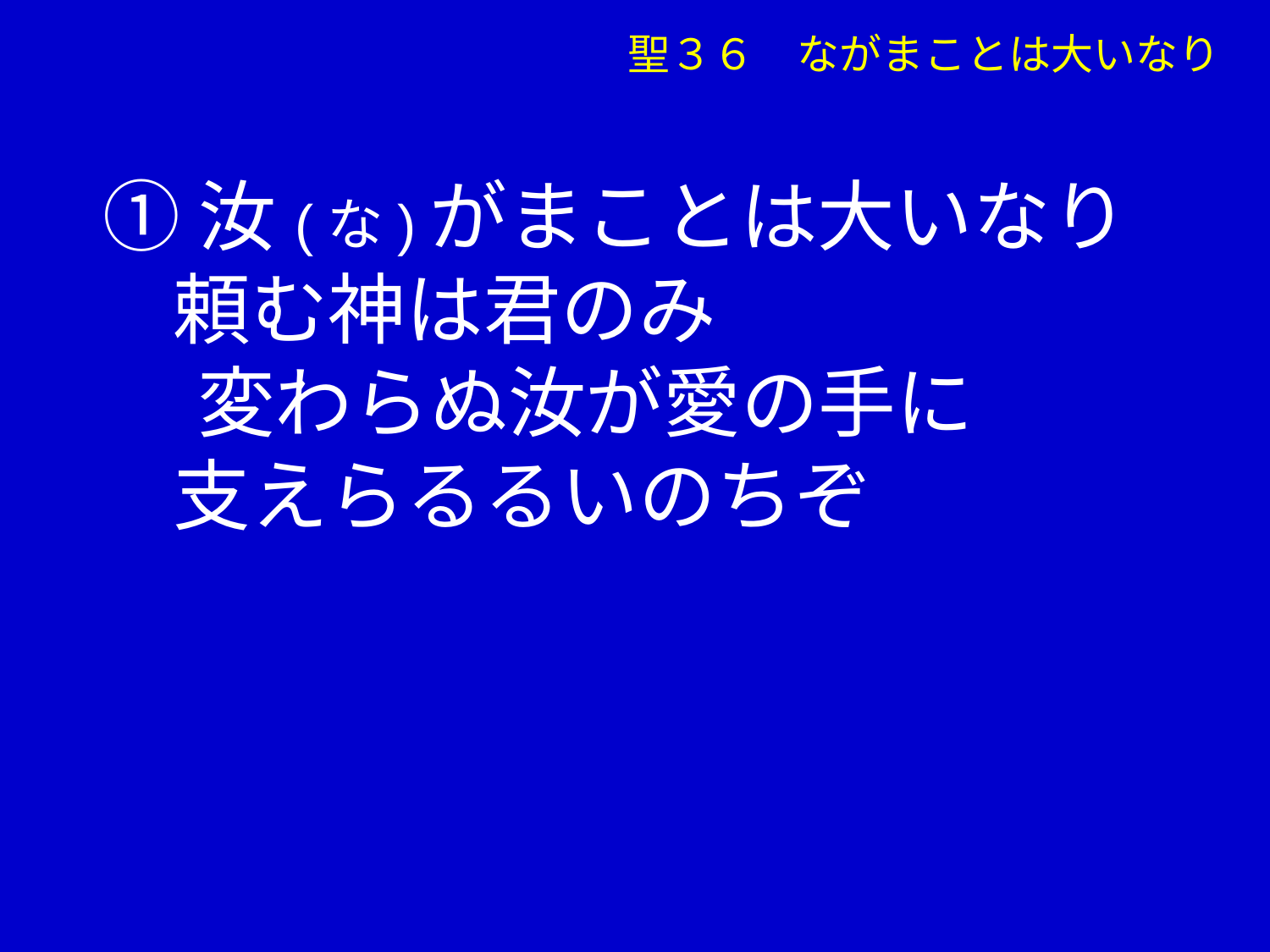

聖３６　ながまことは大いなり
①汝(な)がまことは大いなり
   頼む神は君のみ
　 変わらぬ汝が愛の手に
   支えらるるいのちぞ